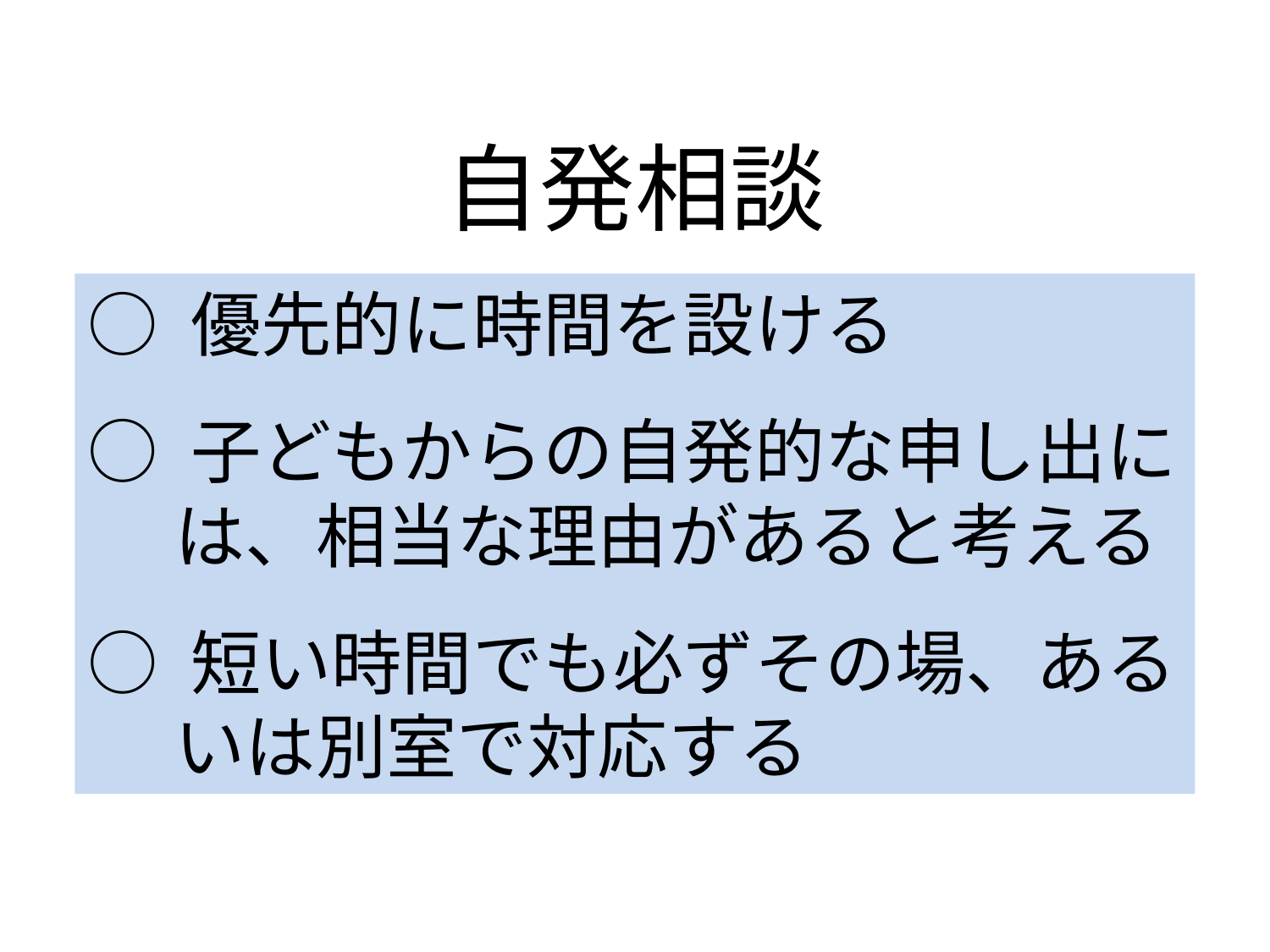

自発相談
○ 優先的に時間を設ける
○ 子どもからの自発的な申し出には、相当な理由があると考える
○ 短い時間でも必ずその場、あるいは別室で対応する